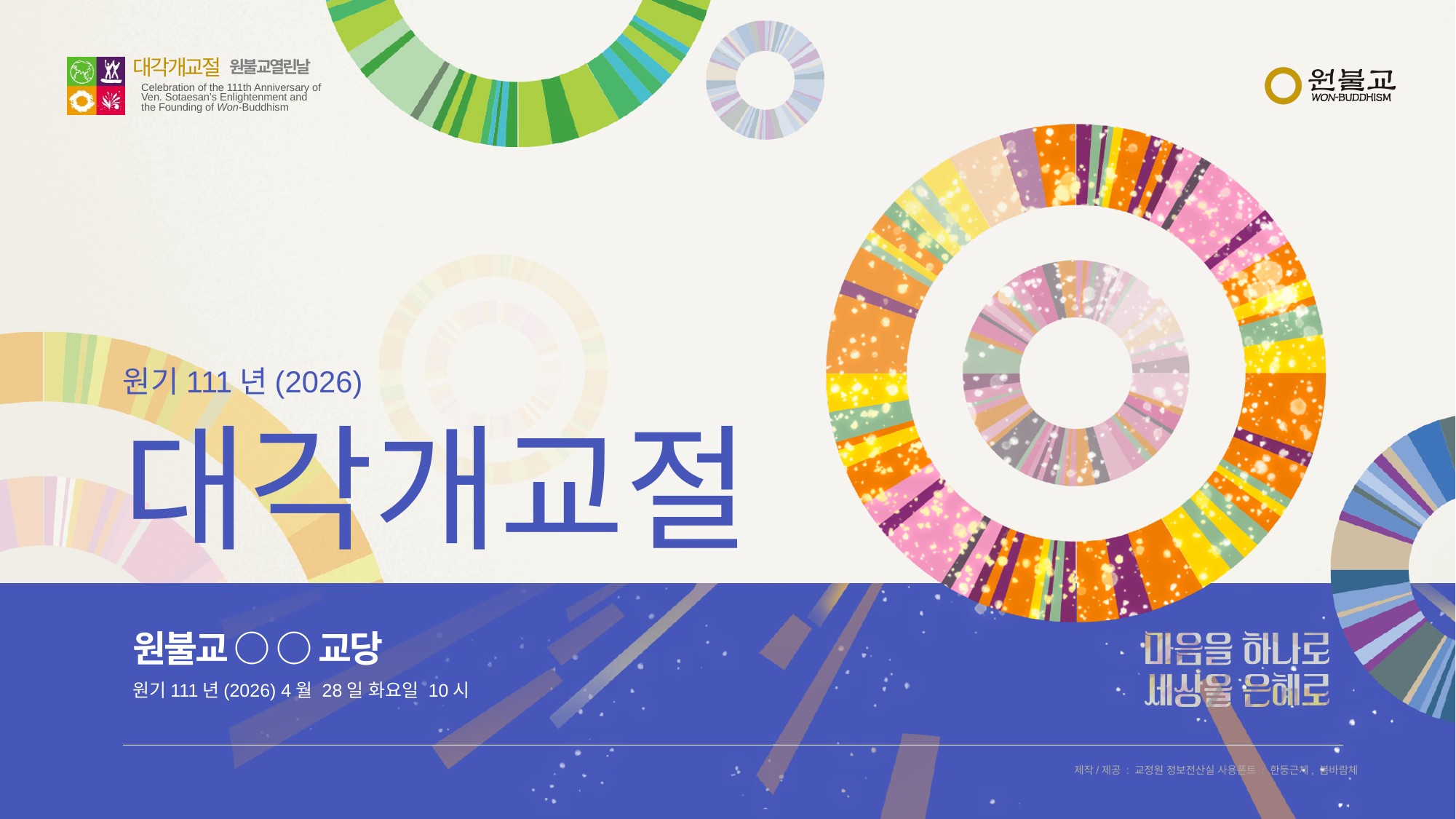

원기111년(2026)
# 대각개교절
원불교 ○ ○ 교당
원기111년(2026) 4월 28일 화요일 10시